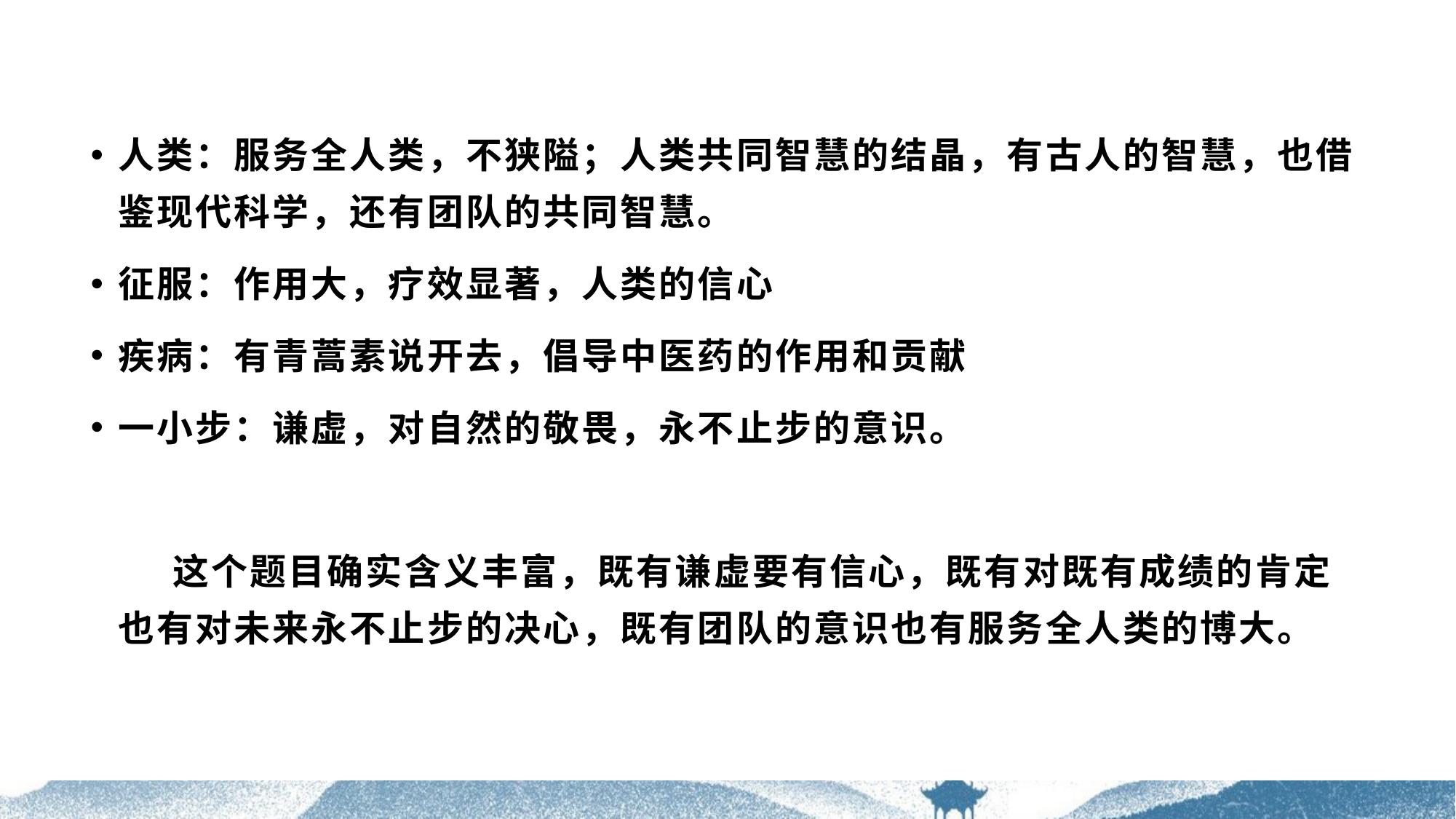

#
人类：服务全人类，不狭隘；人类共同智慧的结晶，有古人的智慧，也借鉴现代科学，还有团队的共同智慧。
征服：作用大，疗效显著，人类的信心
疾病：有青蒿素说开去，倡导中医药的作用和贡献
一小步：谦虚，对自然的敬畏，永不止步的意识。

       这个题目确实含义丰富，既有谦虚要有信心，既有对既有成绩的肯定也有对未来永不止步的决心，既有团队的意识也有服务全人类的博大。